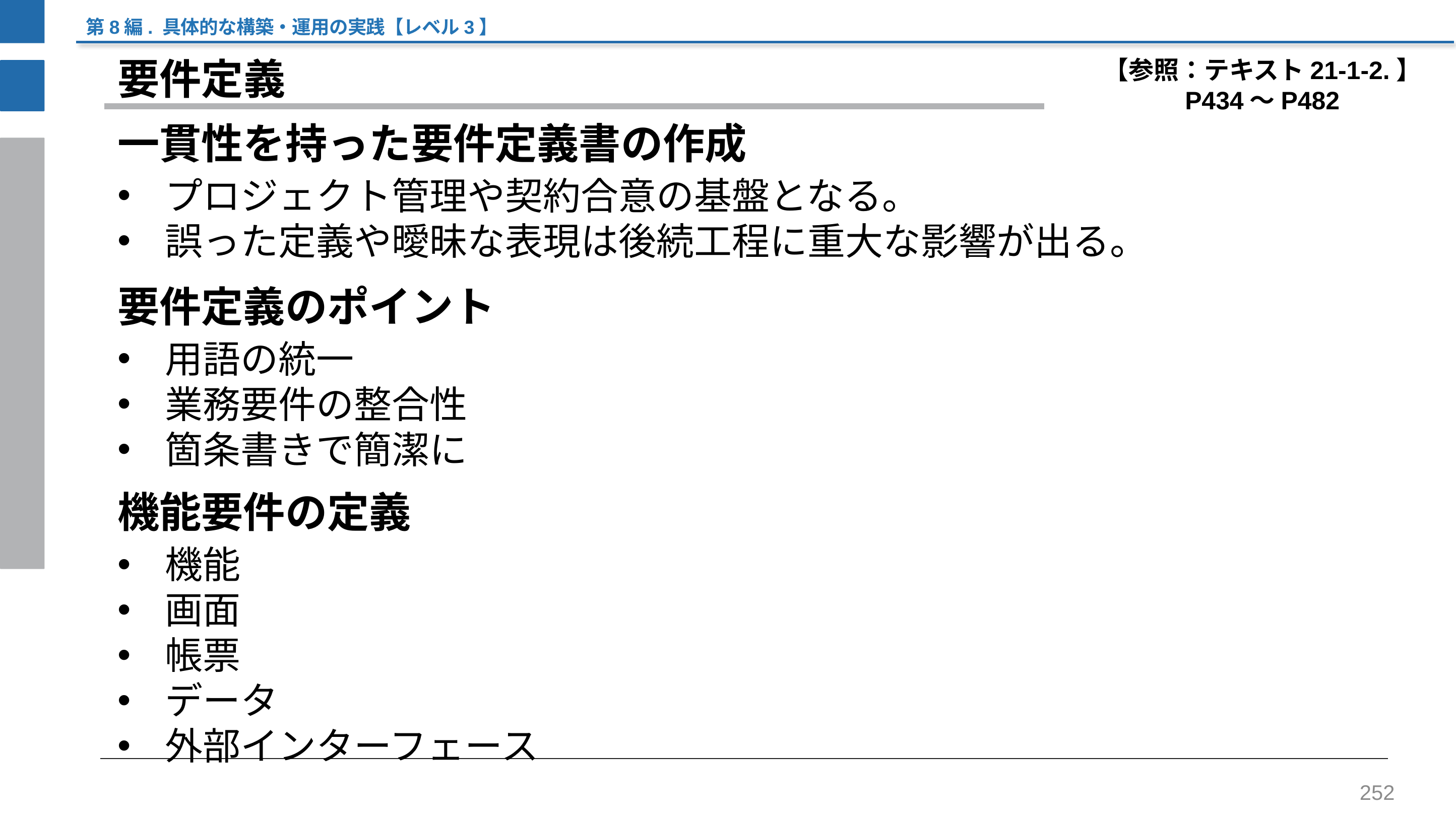

第8編. 具体的な構築・運用の実践【レベル3】
【参照：テキスト21-1-2.】
P434～P482
要件定義
一貫性を持った要件定義書の作成
プロジェクト管理や契約合意の基盤となる。
誤った定義や曖昧な表現は後続工程に重大な影響が出る。
要件定義のポイント
用語の統一
業務要件の整合性
箇条書きで簡潔に
機能要件の定義
機能
画面
帳票
データ
外部インターフェース
252